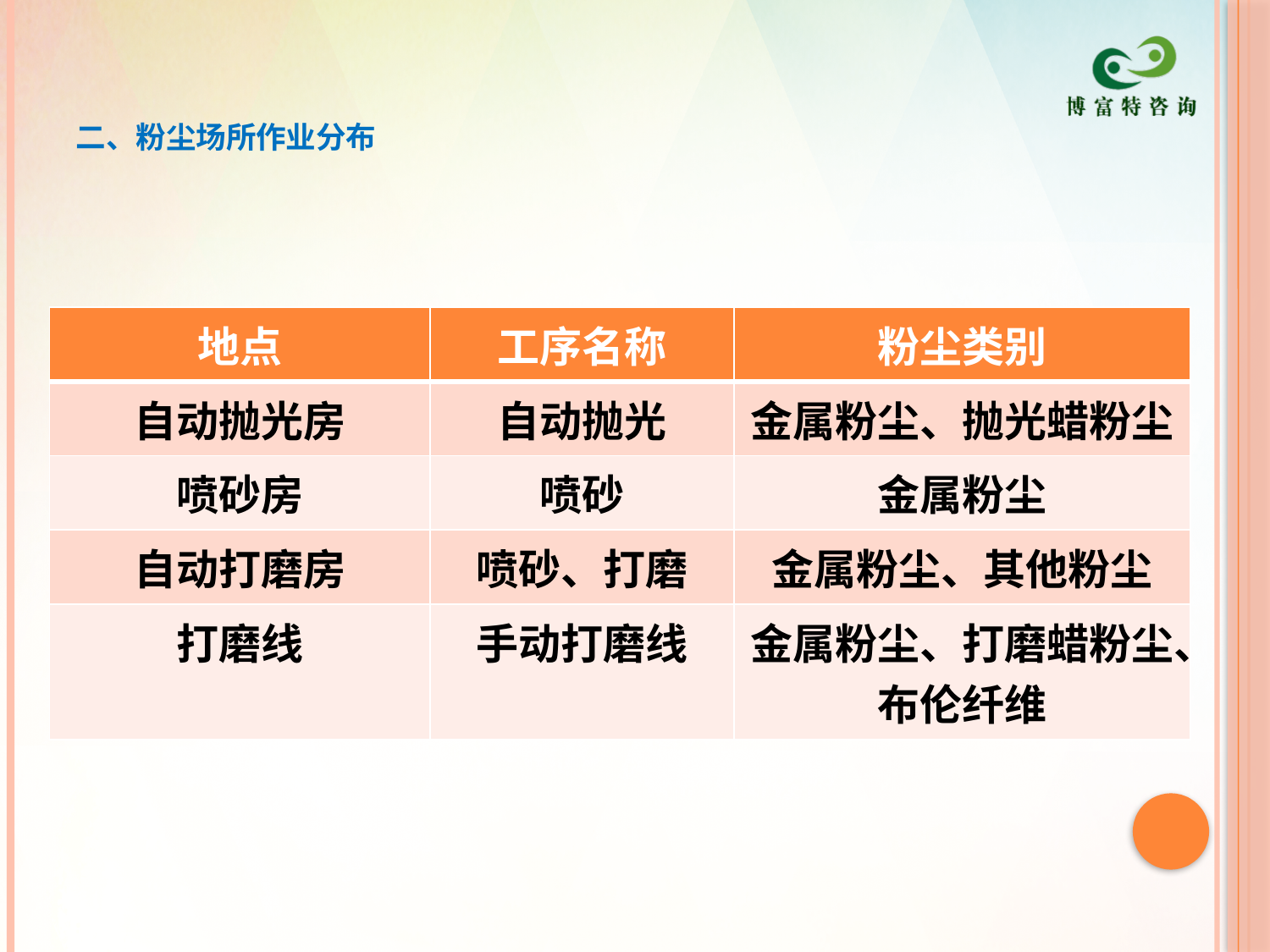

# 二、粉尘场所作业分布
| 地点 | 工序名称 | 粉尘类别 |
| --- | --- | --- |
| 自动抛光房 | 自动抛光 | 金属粉尘、抛光蜡粉尘 |
| 喷砂房 | 喷砂 | 金属粉尘 |
| 自动打磨房 | 喷砂、打磨 | 金属粉尘、其他粉尘 |
| 打磨线 | 手动打磨线 | 金属粉尘、打磨蜡粉尘、布伦纤维 |